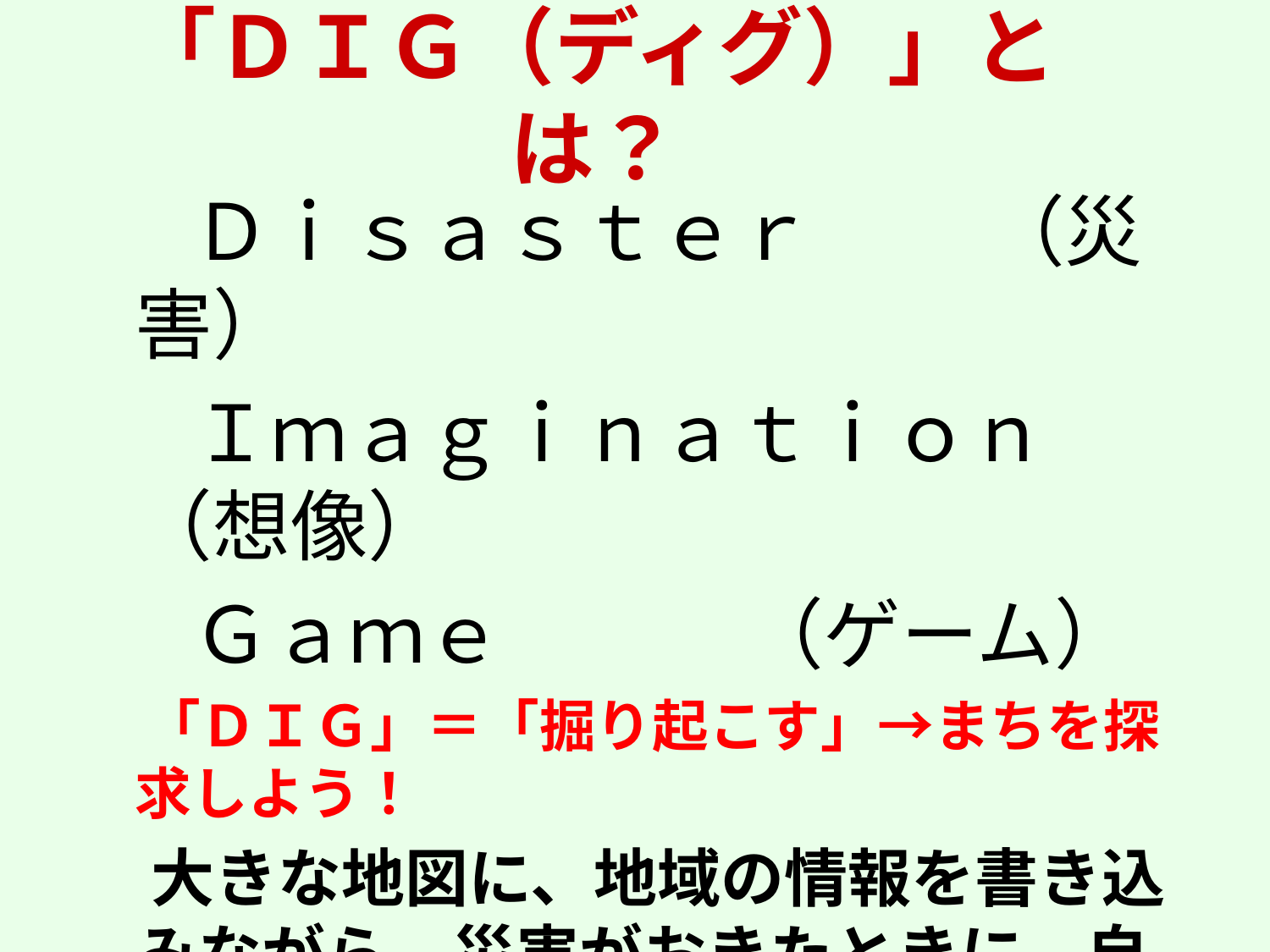

# 「ＤＩＧ（ディグ）」とは？
     Ｄｉｓａｓｔｅｒ          （災害）
     Ｉｍａｇｉｎａｔｉｏｎ    （想像）
     Ｇａｍｅ              （ゲーム）
　「ＤＩＧ」＝「掘り起こす」→まちを探求しよう！
　大きな地図に、地域の情報を書き込みながら、災害がおきたときに、自分の住む町がどのようになるのか、地域の弱点は何かをイメージする活動。